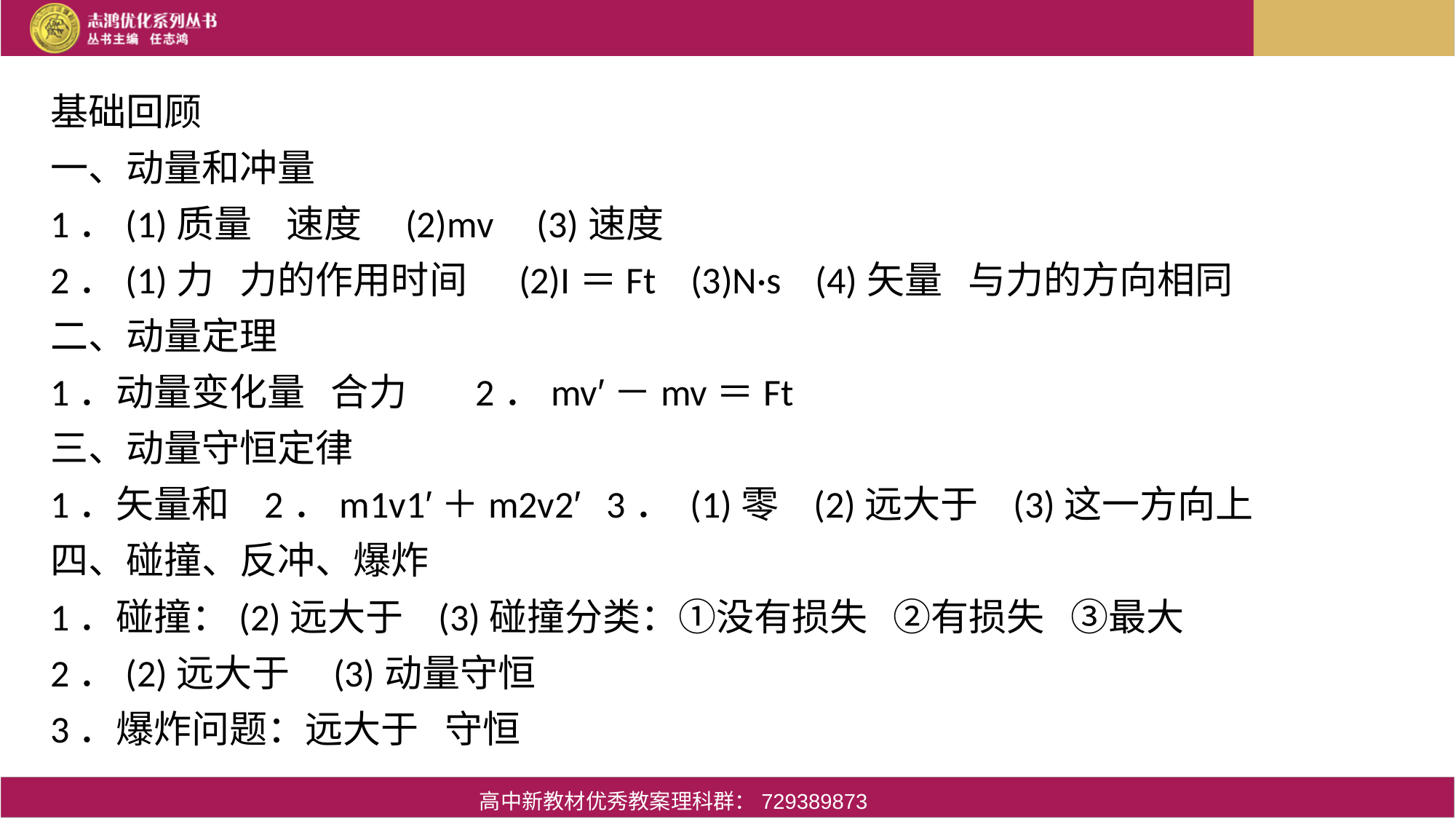

基础回顾
一、动量和冲量
1．(1)质量    速度    (2)mv     (3)速度
2．(1)力   力的作用时间     (2)I＝Ft    (3)N·s    (4)矢量   与力的方向相同
二、动量定理
1．动量变化量   合力       2．mv′－mv＝Ft
三、动量守恒定律
1．矢量和   2．m1v1′＋m2v2′   3． (1)零   (2)远大于   (3)这一方向上
四、碰撞、反冲、爆炸
1．碰撞：(2)远大于   (3)碰撞分类：①没有损失   ②有损失   ③最大
2．(2)远大于    (3)动量守恒
3．爆炸问题：远大于   守恒